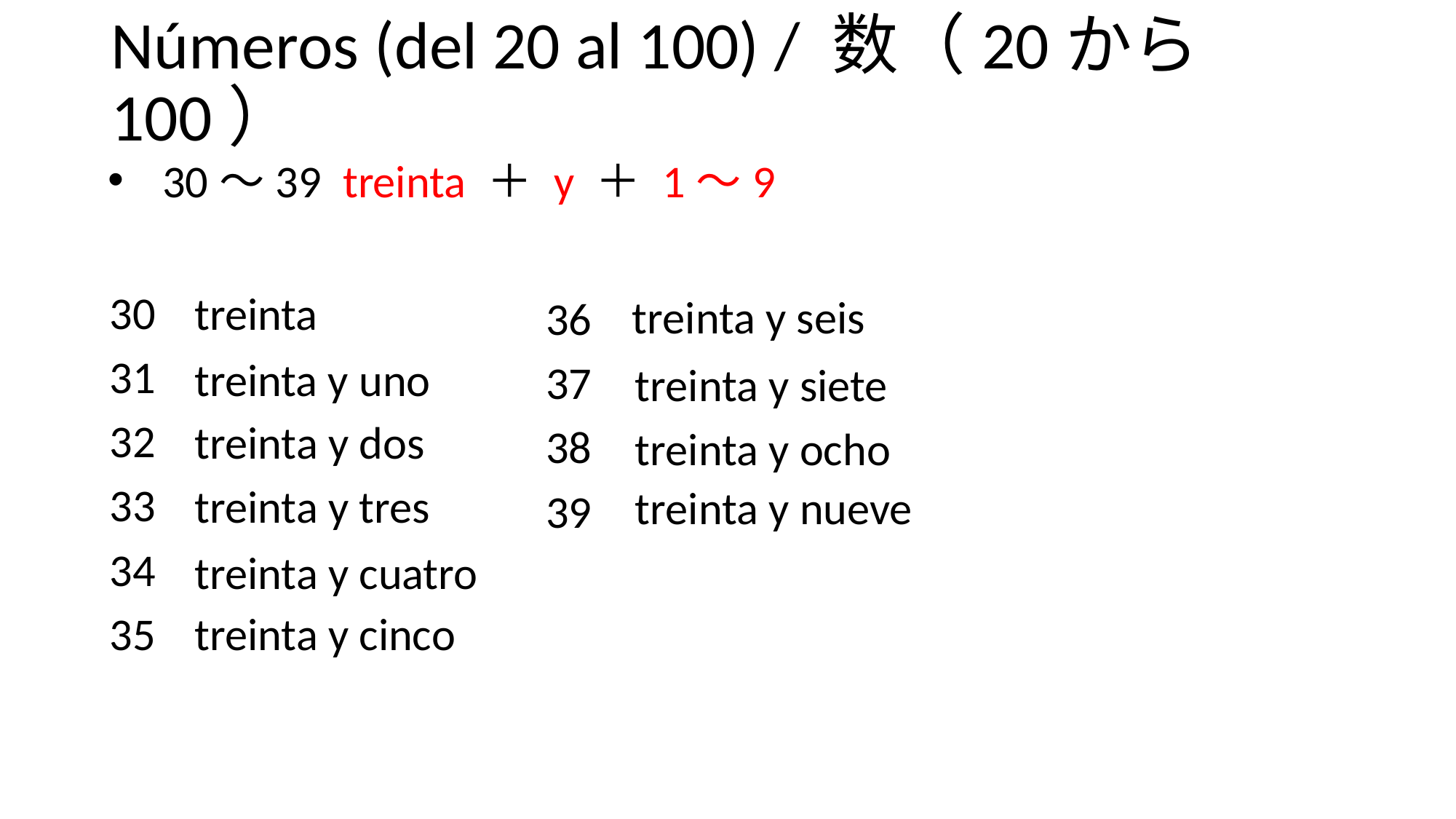

# Números (del 20 al 100) / 数（20から100）
30〜39  treinta ＋ y ＋ 1〜9

treinta
treinta y seis
30
31
32
33
34
35

36
37
38
39

treinta y uno
treinta y siete
treinta y dos
treinta y ocho
treinta y tres
treinta y nueve
treinta y cuatro
treinta y cinco